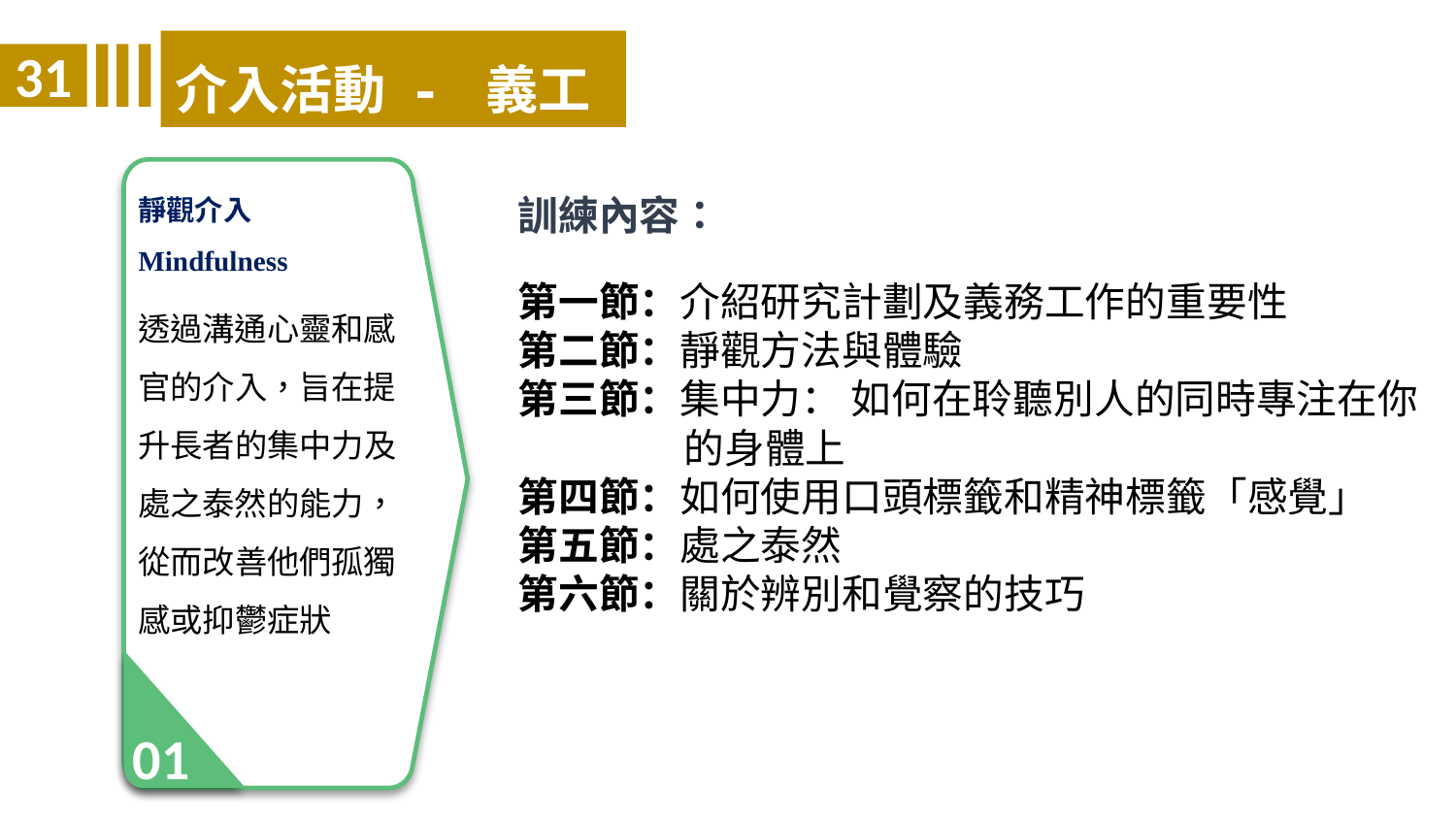

介入活動 - 義工
31

01
靜觀介入
Mindfulness
透過溝通心靈和感官的介入，旨在提升長者的集中力及處之泰然的能力， 從而改善他們孤獨感或抑鬱症狀
訓練內容：

第一節：介紹研究計劃及義務工作的重要性
第二節：靜觀方法與體驗
第三節：集中力： 如何在聆聽別人的同時專注在你的身體上
第四節：如何使用口頭標籤和精神標籤「感覺」
第五節：處之泰然
第六節：關於辨別和覺察的技巧